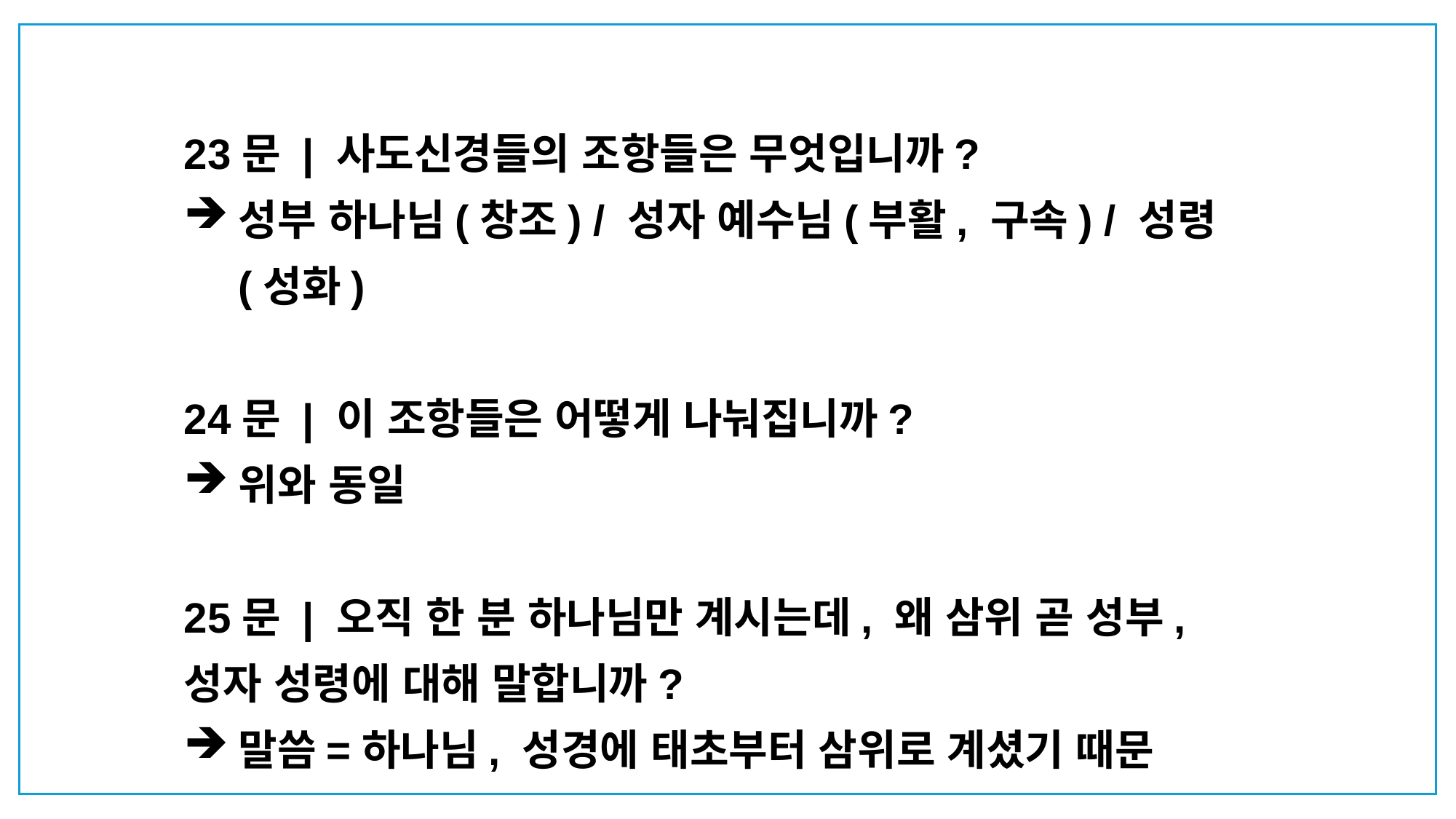

23문 | 사도신경들의 조항들은 무엇입니까?
성부 하나님(창조) / 성자 예수님(부활, 구속) / 성령(성화)

24문 | 이 조항들은 어떻게 나눠집니까?
위와 동일

25문 | 오직 한 분 하나님만 계시는데, 왜 삼위 곧 성부, 성자 성령에 대해 말합니까?
말씀=하나님, 성경에 태초부터 삼위로 계셨기 때문